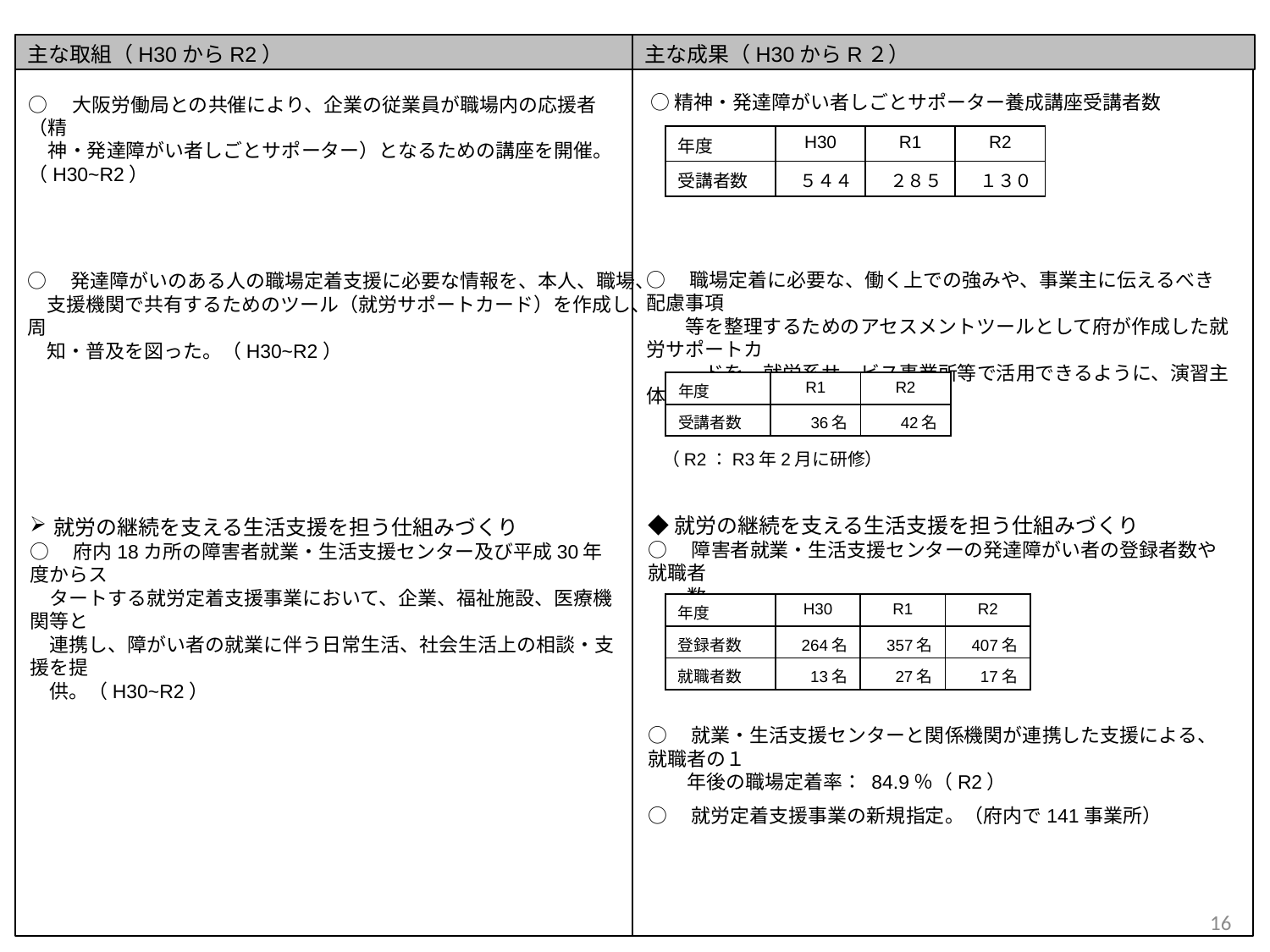

主な取組（H30からR2）
主な成果（H30からR２）

○精神・発達障がい者しごとサポーター養成講座受講者数
○　大阪労働局との共催により、企業の従業員が職場内の応援者（精
　神・発達障がい者しごとサポーター）となるための講座を開催。（H30~R2）
| 年度 | H30 | R1 | R2 |
| --- | --- | --- | --- |
| 受講者数 | ５４４ | ２８５ | １３０ |
○　職場定着に必要な、働く上での強みや、事業主に伝えるべき配慮事項
　　等を整理するためのアセスメントツールとして府が作成した就労サポートカ
　　ードを、就労系サービス事業所等で活用できるように、演習主体の研修を
　　実施。

○　発達障がいのある人の職場定着支援に必要な情報を、本人、職場、
　支援機関で共有するためのツール（就労サポートカード）を作成し、周
　知・普及を図った。（H30~R2）

| 年度 | R1 | R2 |
| --- | --- | --- |
| 受講者数 | 36名 | 42名 |
（R2：R3年2月に研修）

◆就労の継続を支える生活支援を担う仕組みづくり
○　障害者就業・生活支援センターの発達障がい者の登録者数や就職者
　　数

○　就業・生活支援センターと関係機関が連携した支援による、就職者の１
　　年後の職場定着率： 84.9％（R2）
○　就労定着支援事業の新規指定。（府内で141事業所）
就労の継続を支える生活支援を担う仕組みづくり
○　府内18カ所の障害者就業・生活支援センター及び平成30年度からス
　タートする就労定着支援事業において、企業、福祉施設、医療機関等と
　連携し、障がい者の就業に伴う日常生活、社会生活上の相談・支援を提
　供。（H30~R2）
| 年度 | H30 | R1 | R2 |
| --- | --- | --- | --- |
| 登録者数 | 264名 | 357名 | 407名 |
| 就職者数 | 13名 | 27名 | 17名 |

16